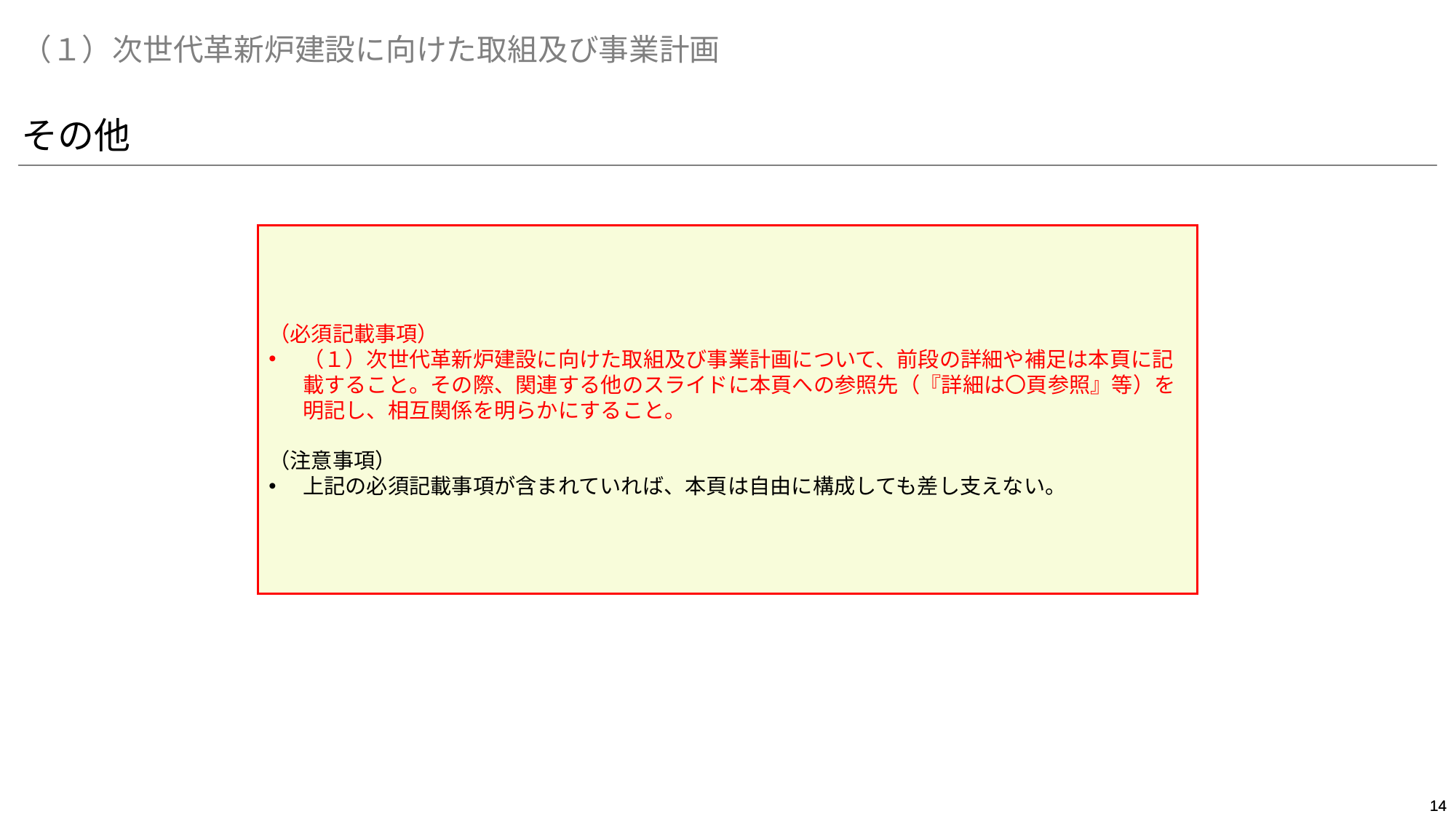

（１）次世代革新炉建設に向けた取組及び事業計画
その他
（必須記載事項）
（１）次世代革新炉建設に向けた取組及び事業計画について、前段の詳細や補足は本頁に記載すること。その際、関連する他のスライドに本頁への参照先（『詳細は〇頁参照』等）を明記し、相互関係を明らかにすること。
（注意事項）
上記の必須記載事項が含まれていれば、本頁は自由に構成しても差し支えない。